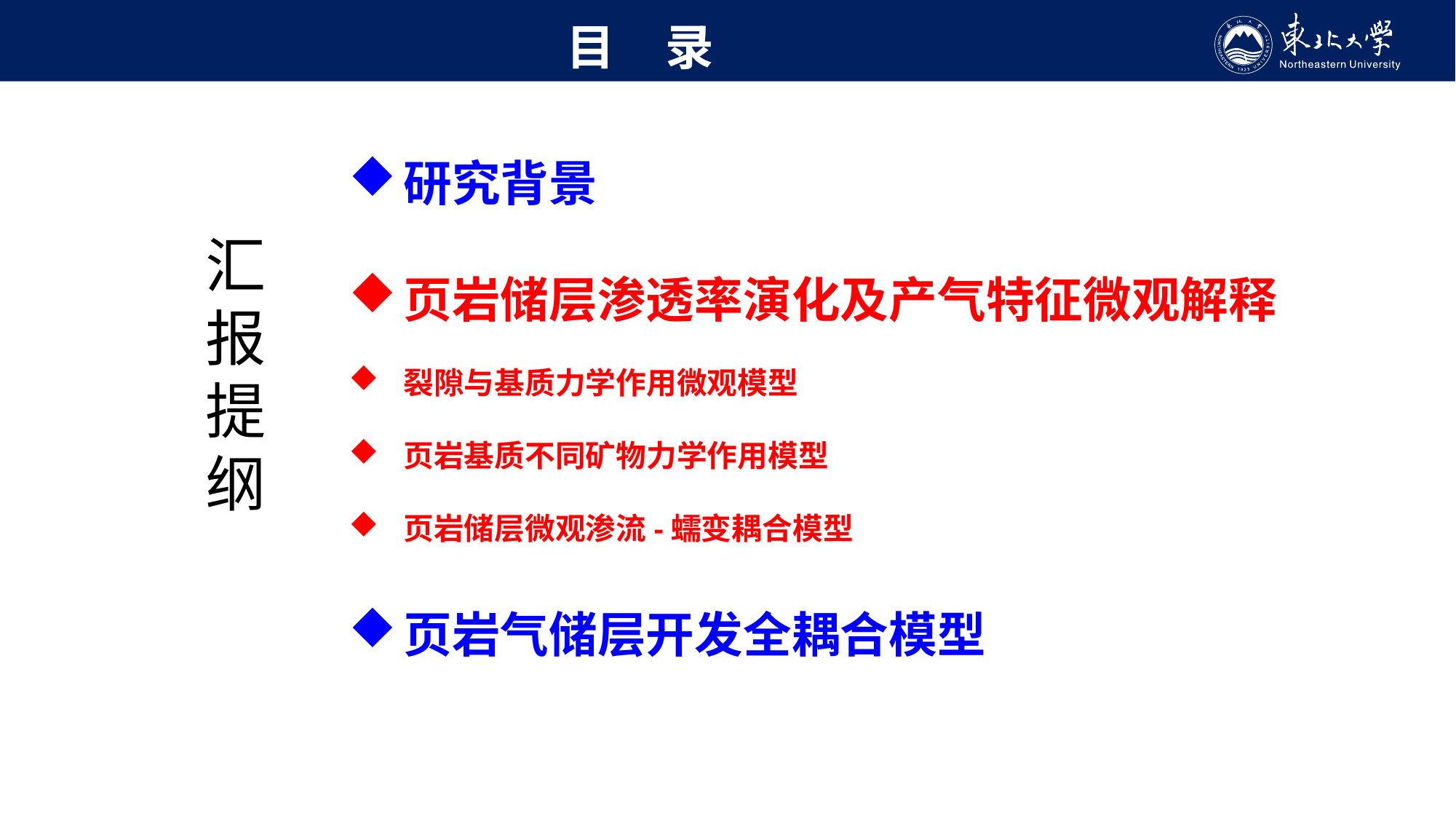

目    录
研究背景
页岩储层渗透率演化及产气特征微观解释
裂隙与基质力学作用微观模型
页岩基质不同矿物力学作用模型
页岩储层微观渗流-蠕变耦合模型
页岩气储层开发全耦合模型
汇报提纲